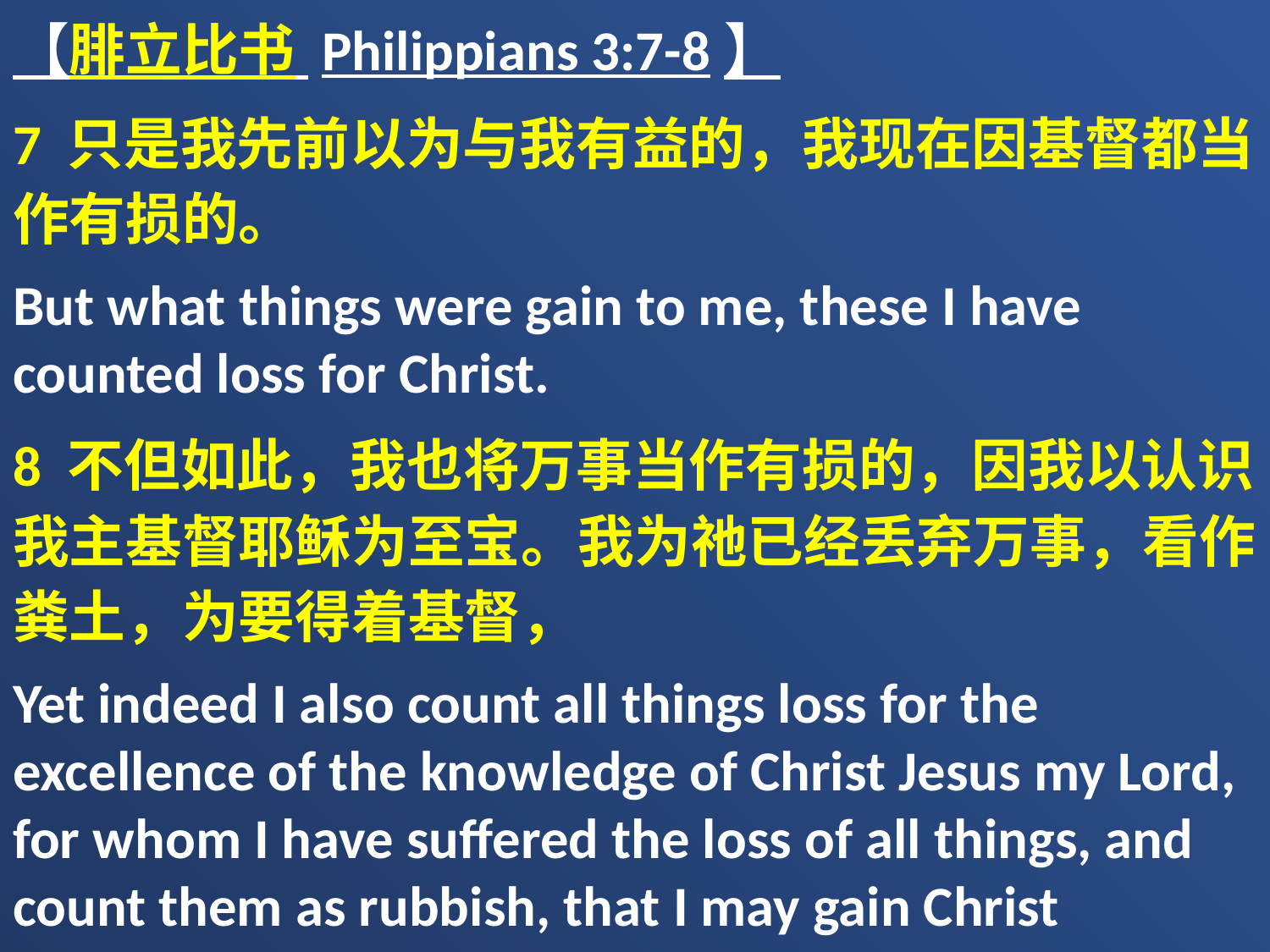

【腓立比书 Philippians 3:7-8】
7 只是我先前以为与我有益的，我现在因基督都当作有损的。
But what things were gain to me, these I have counted loss for Christ.
8 不但如此，我也将万事当作有损的，因我以认识我主基督耶稣为至宝。我为祂已经丢弃万事，看作粪土，为要得着基督，
Yet indeed I also count all things loss for the excellence of the knowledge of Christ Jesus my Lord, for whom I have suffered the loss of all things, and count them as rubbish, that I may gain Christ